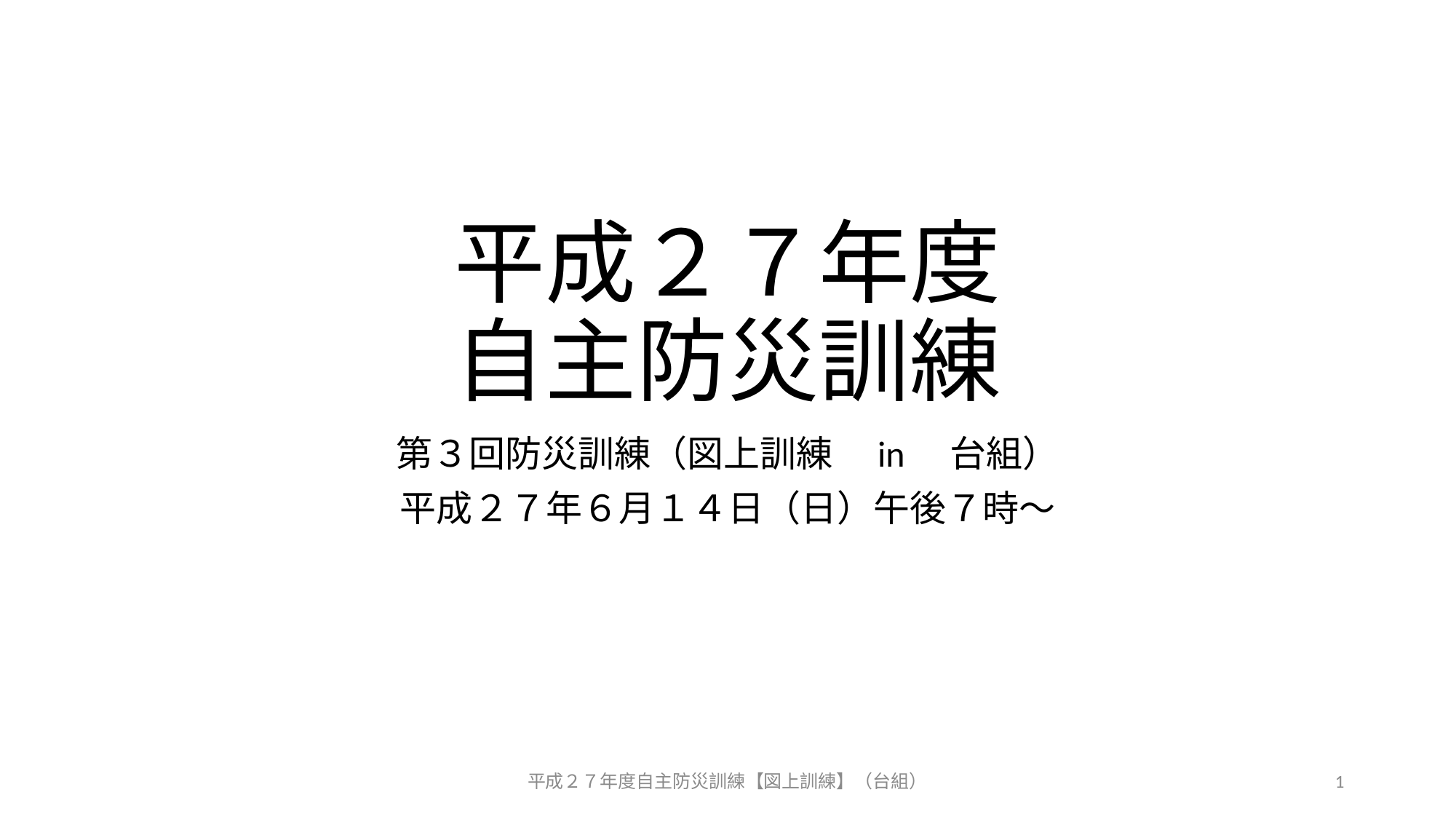

# 平成２７年度 自主防災訓練
第３回防災訓練（図上訓練　in　台組）
平成２７年６月１４日（日）午後７時～
平成２７年度自主防災訓練【図上訓練】（台組）
1